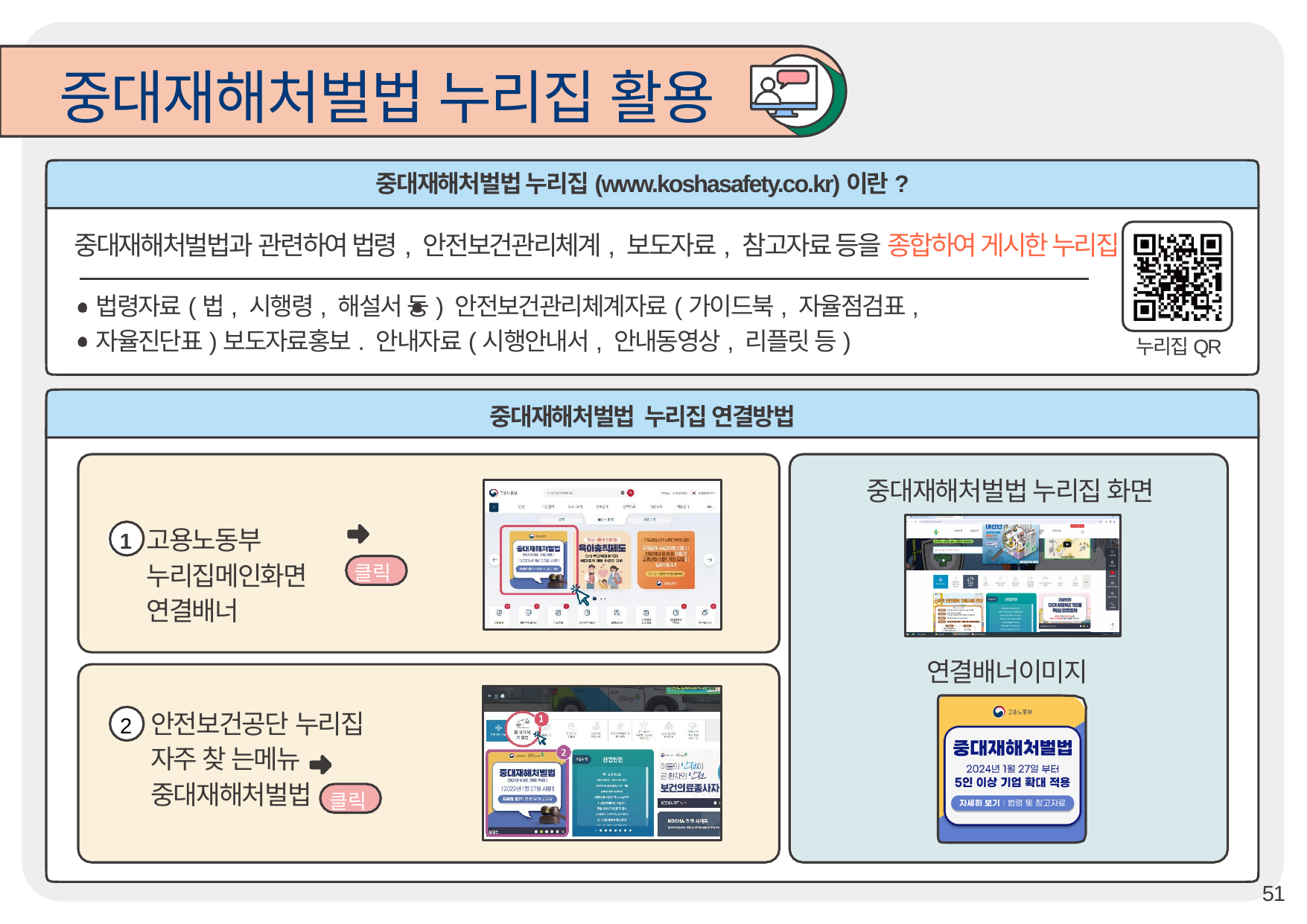

# 중대재해처벌법 누리집 활용

중대재해처벌법 누리집(www.koshasafety.co.kr)이란?

중대재해처벌법과 관련하여 법령, 안전보건관리체계, 보도자료, 참고자료 등을 종합하여 게시한 누리집
법령자료(법, 시행령, 해설서 등)	안전보건관리체계자료(가이드북, 자율점검표, 자율진단표)보도자료홍보. 안내자료(시행안내서, 안내동영상, 리플릿 등)

누리집QR

중대재해처벌법  누리집 연결방법

중대재해처벌법 누리집 화면

고용노동부 누리집메인화면 연결배너

1

클릭
연결배너이미지

안전보건공단 누리집
자주 찾 는메뉴
중대재해처벌법

2

클릭
51